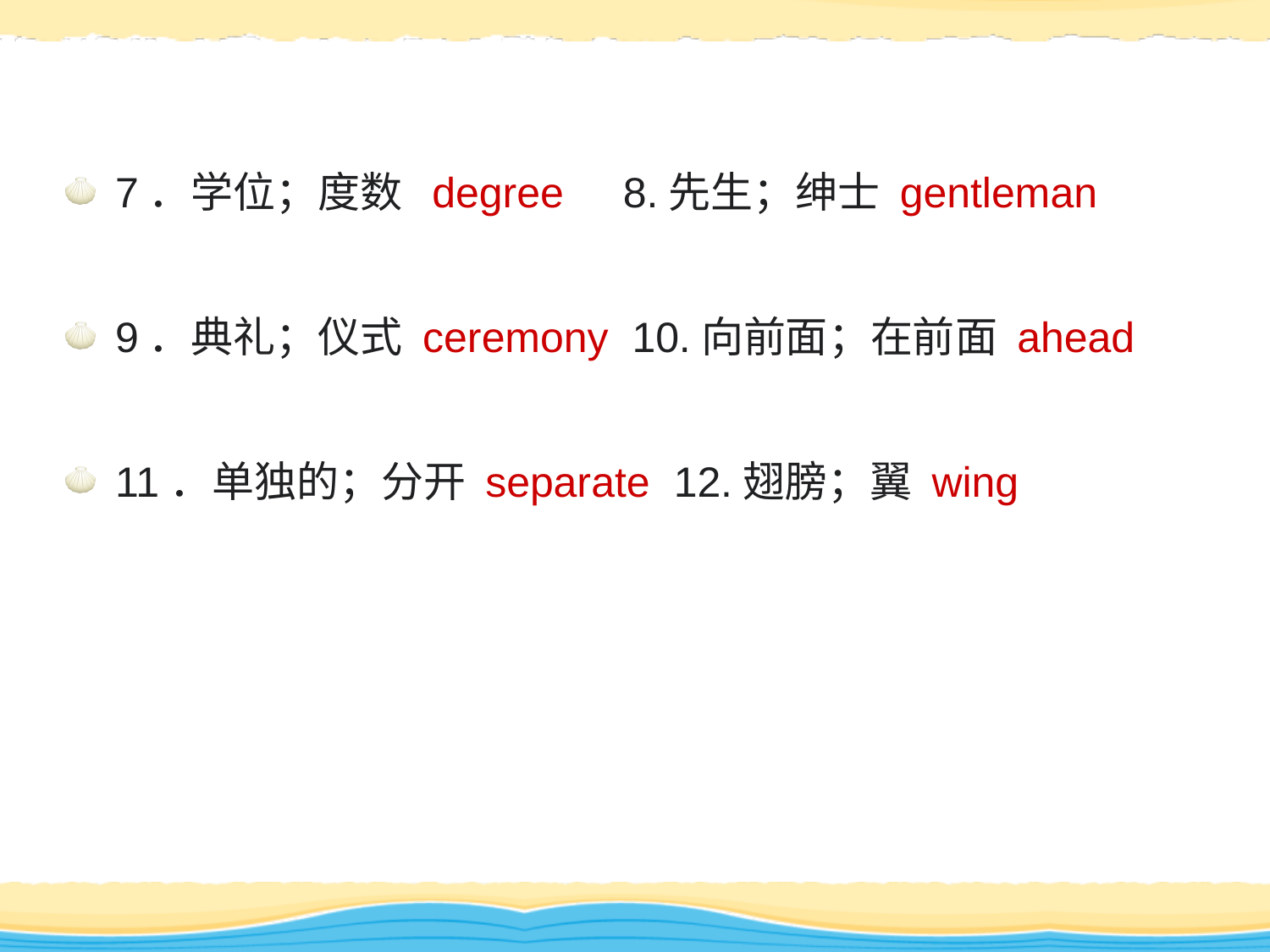

7．学位；度数  degree     8.先生；绅士 gentleman

9．典礼；仪式 ceremony  10.向前面；在前面 ahead

11．单独的；分开 separate  12.翅膀；翼 wing